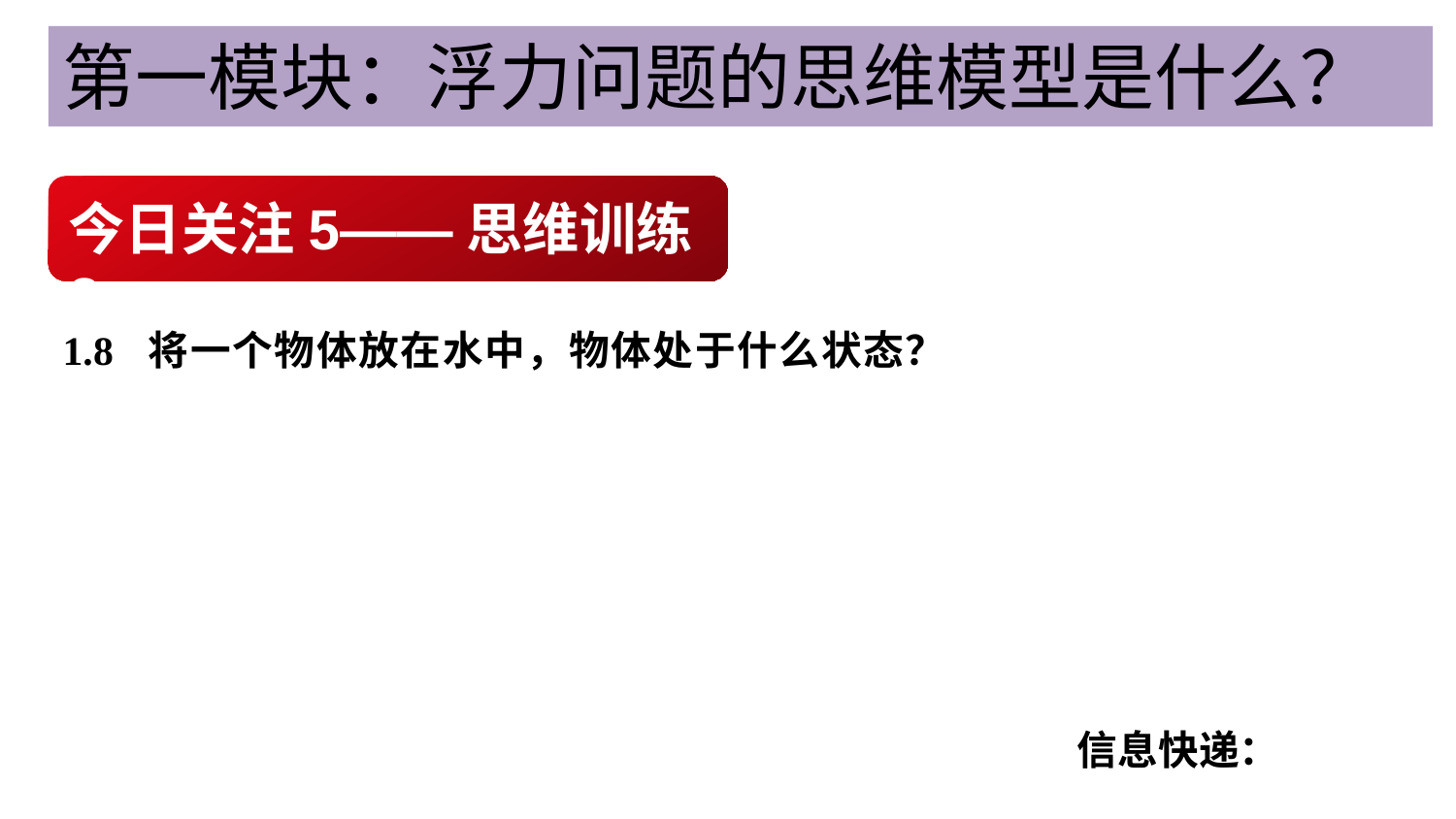

第一模块：浮力问题的思维模型是什么？

今日关注5——思维训练3
1.8  将一个物体放在水中，物体处于什么状态？
信息快递：